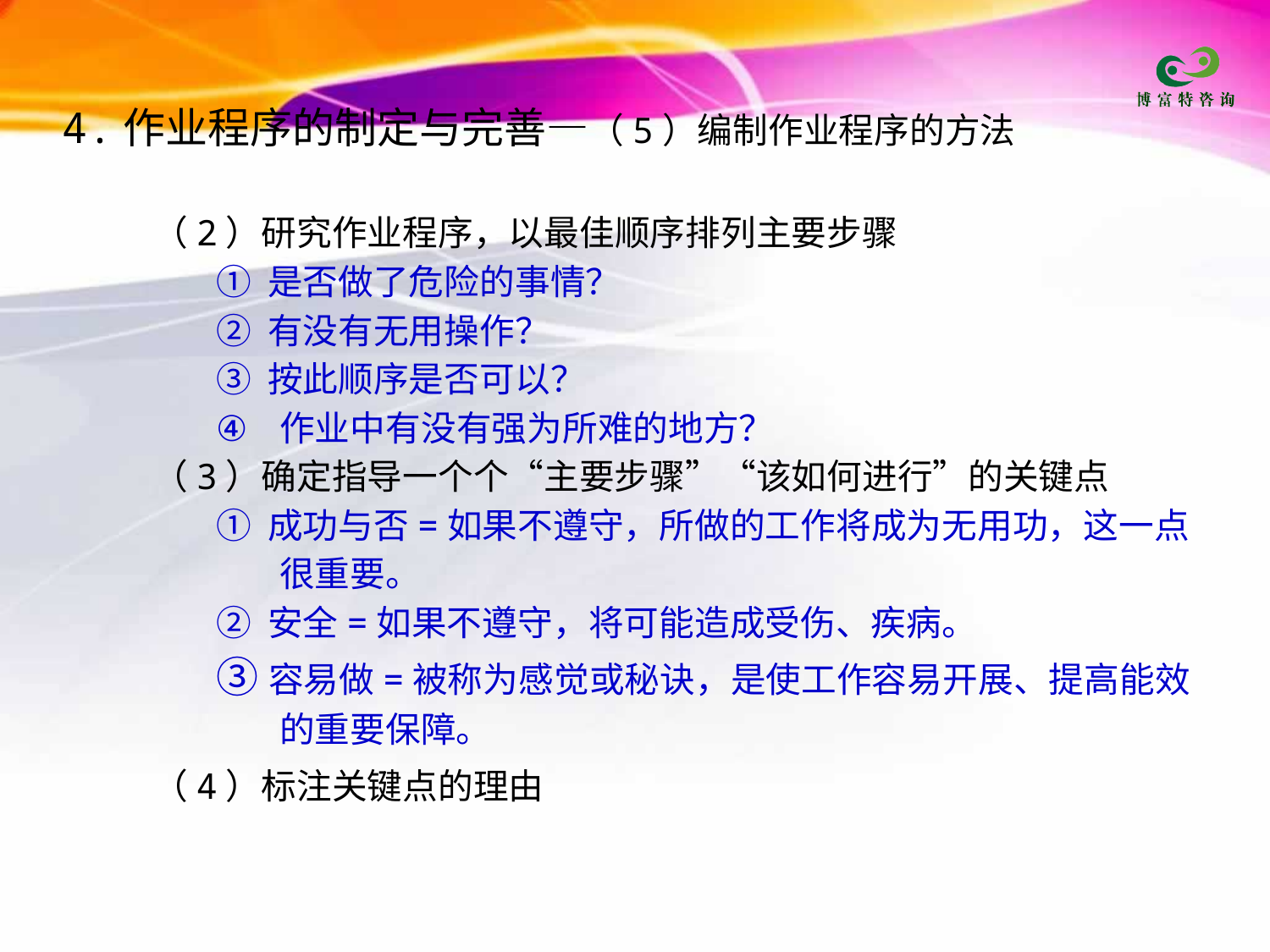

4.作业程序的制定与完善—（5）编制作业程序的方法
（2）研究作业程序，以最佳顺序排列主要步骤
① 是否做了危险的事情？
② 有没有无用操作？
③ 按此顺序是否可以？
作业中有没有强为所难的地方？
（3）确定指导一个个“主要步骤”“该如何进行”的关键点
① 成功与否=如果不遵守，所做的工作将成为无用功，这一点很重要。
② 安全=如果不遵守，将可能造成受伤、疾病。
③容易做=被称为感觉或秘诀，是使工作容易开展、提高能效的重要保障。
（4）标注关键点的理由